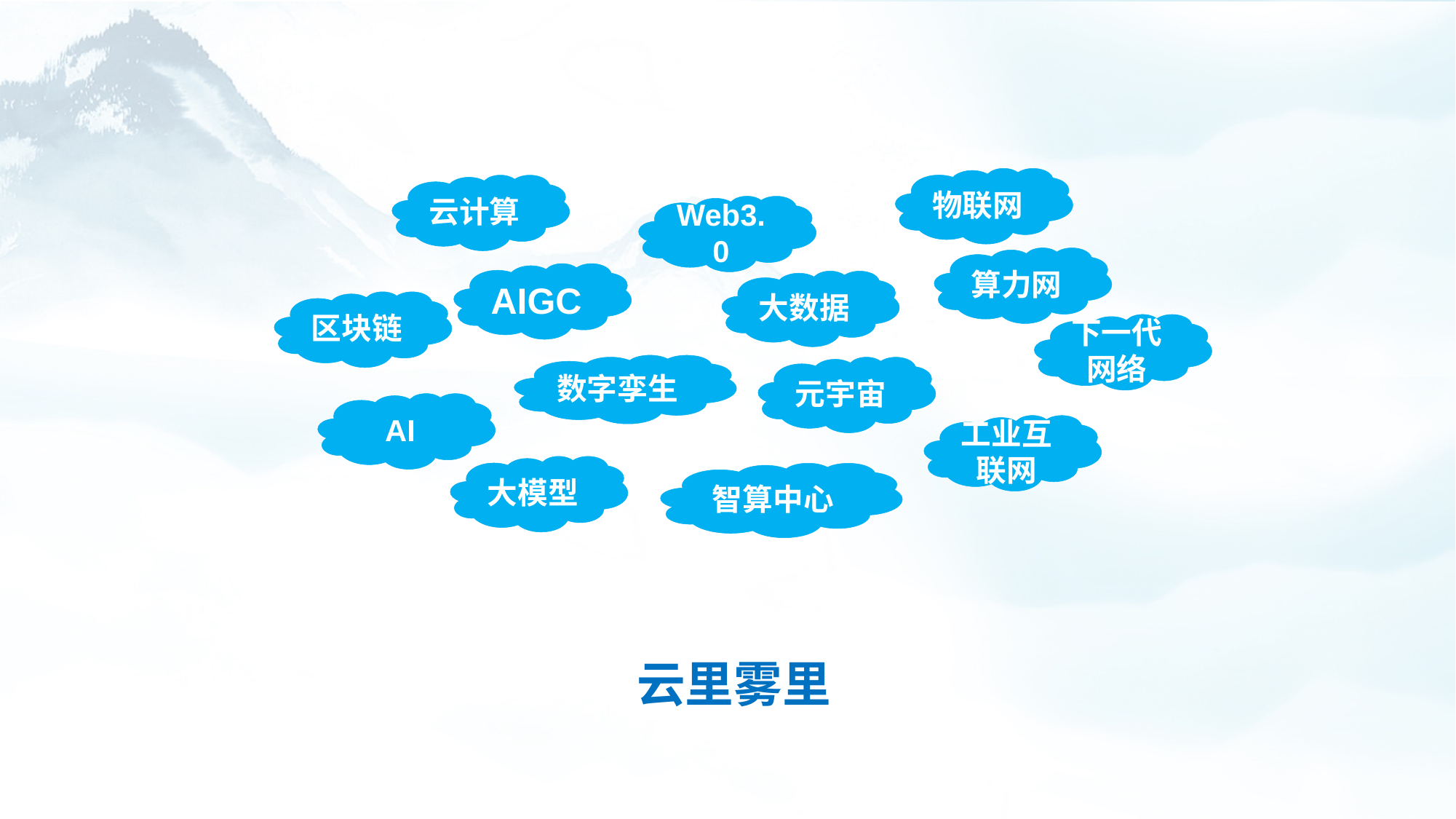

物联网
云计算
Web3.0
算力网
AIGC
大数据
区块链
下一代网络
数字孪生
元宇宙
AI
工业互联网
大模型
智算中心
云里雾里